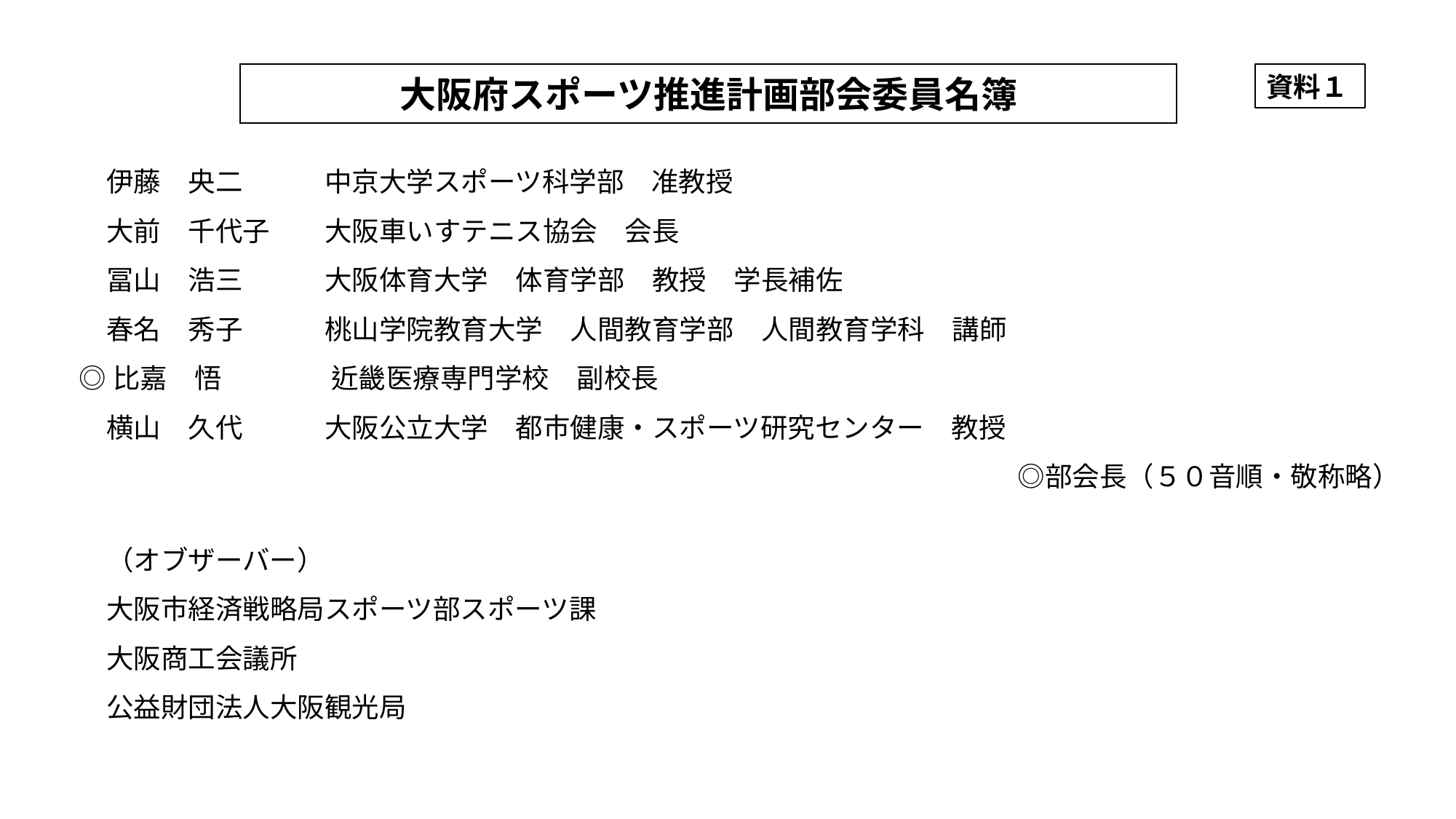

大阪府スポーツ推進計画部会委員名簿
資料１
　伊藤　央二　　　中京大学スポーツ科学部　准教授
　大前　千代子　　大阪車いすテニス協会　会長
　冨山　浩三　　　大阪体育大学　体育学部　教授　学長補佐
　春名　秀子　　　桃山学院教育大学　人間教育学部　人間教育学科　講師
◎比嘉　悟　　　　近畿医療専門学校　副校長
　横山　久代　　　大阪公立大学　都市健康・スポーツ研究センター　教授
　◎部会長（５０音順・敬称略）
　（オブザーバー）
　大阪市経済戦略局スポーツ部スポーツ課
　大阪商工会議所
　公益財団法人大阪観光局